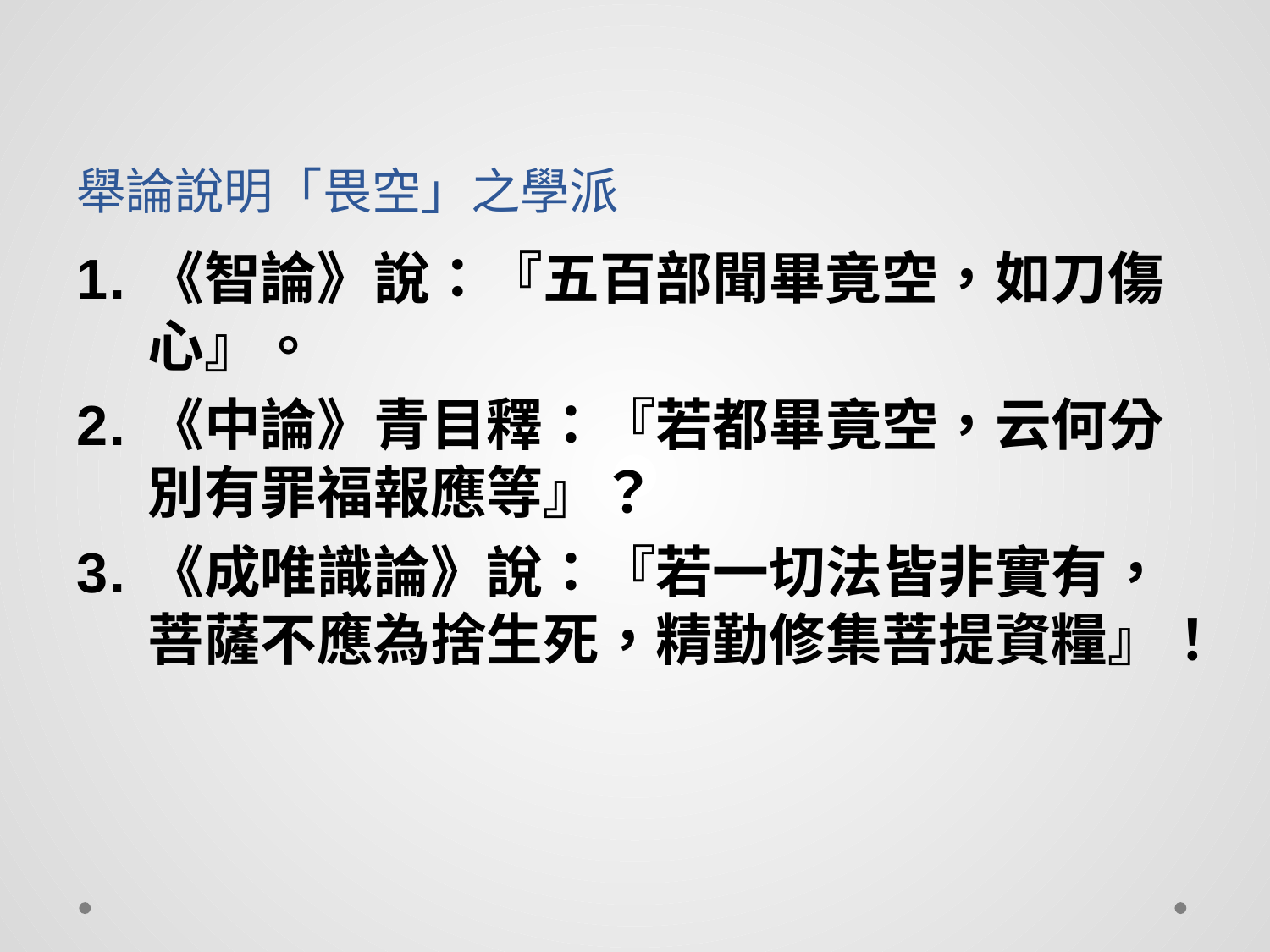

# 舉論說明「畏空」之學派
《智論》說：『五百部聞畢竟空，如刀傷心』。
《中論》青目釋：『若都畢竟空，云何分別有罪福報應等』？
《成唯識論》說：『若一切法皆非實有，菩薩不應為捨生死，精勤修集菩提資糧』！